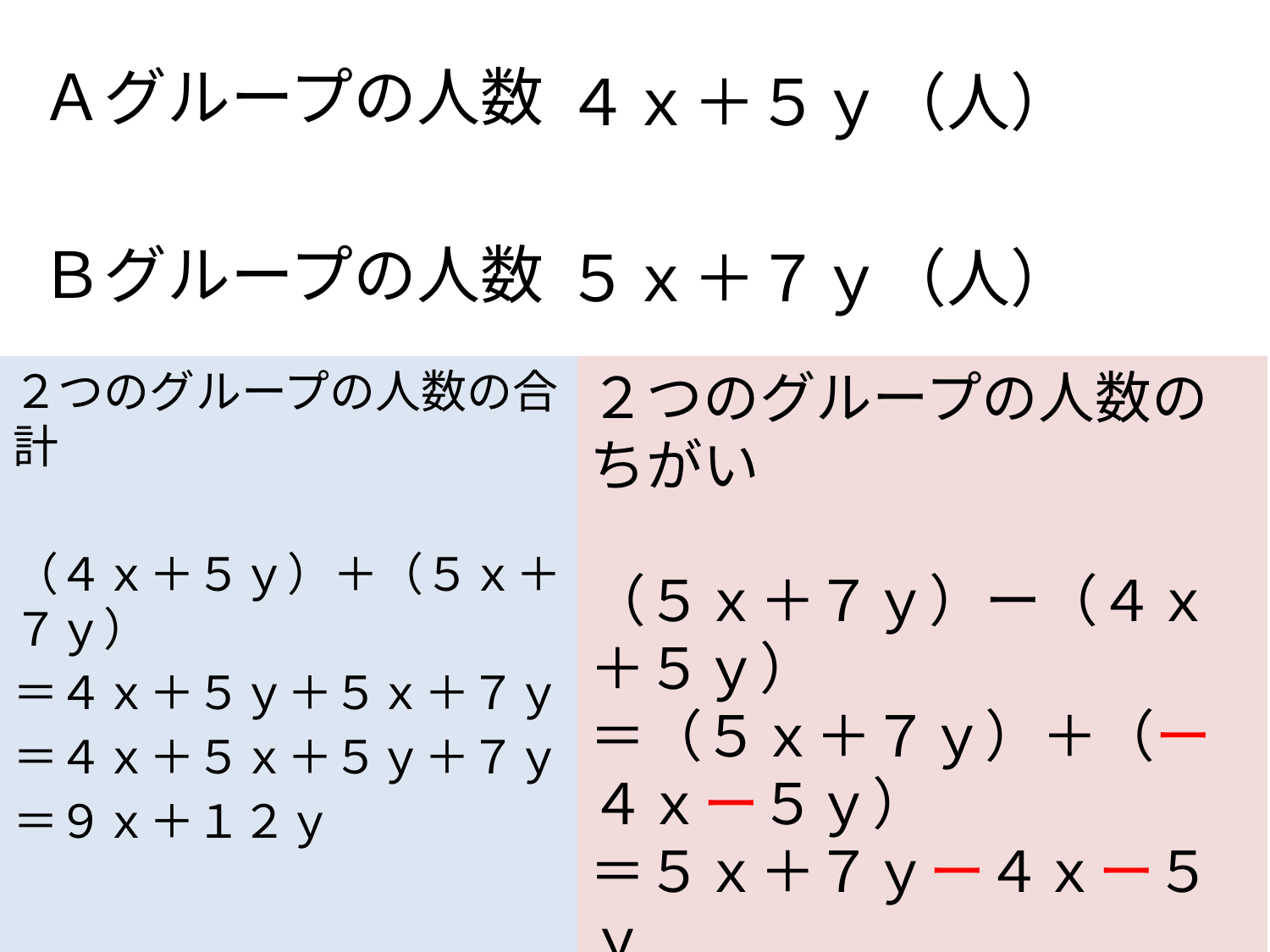

Ａグループの人数

Ｂグループの人数
４ｘ＋５ｙ（人）
５ｘ＋７ｙ（人）
２つのグループの人数の合計

（４ｘ＋５ｙ）＋（５ｘ＋７ｙ）
＝４ｘ＋５ｙ＋５ｘ＋７ｙ
＝４ｘ＋５ｘ＋５ｙ＋７ｙ
＝９ｘ＋１２ｙ

２つのグループの人数のちがい

（５ｘ＋７ｙ）ー（４ｘ＋５ｙ）
＝（５ｘ＋７ｙ）＋（ー４ｘー５ｙ）
＝５ｘ＋７ｙー４ｘー５ｙ
＝５ｘー４ｘ＋７ｙー５ｙ
＝ｘ＋２ｙ